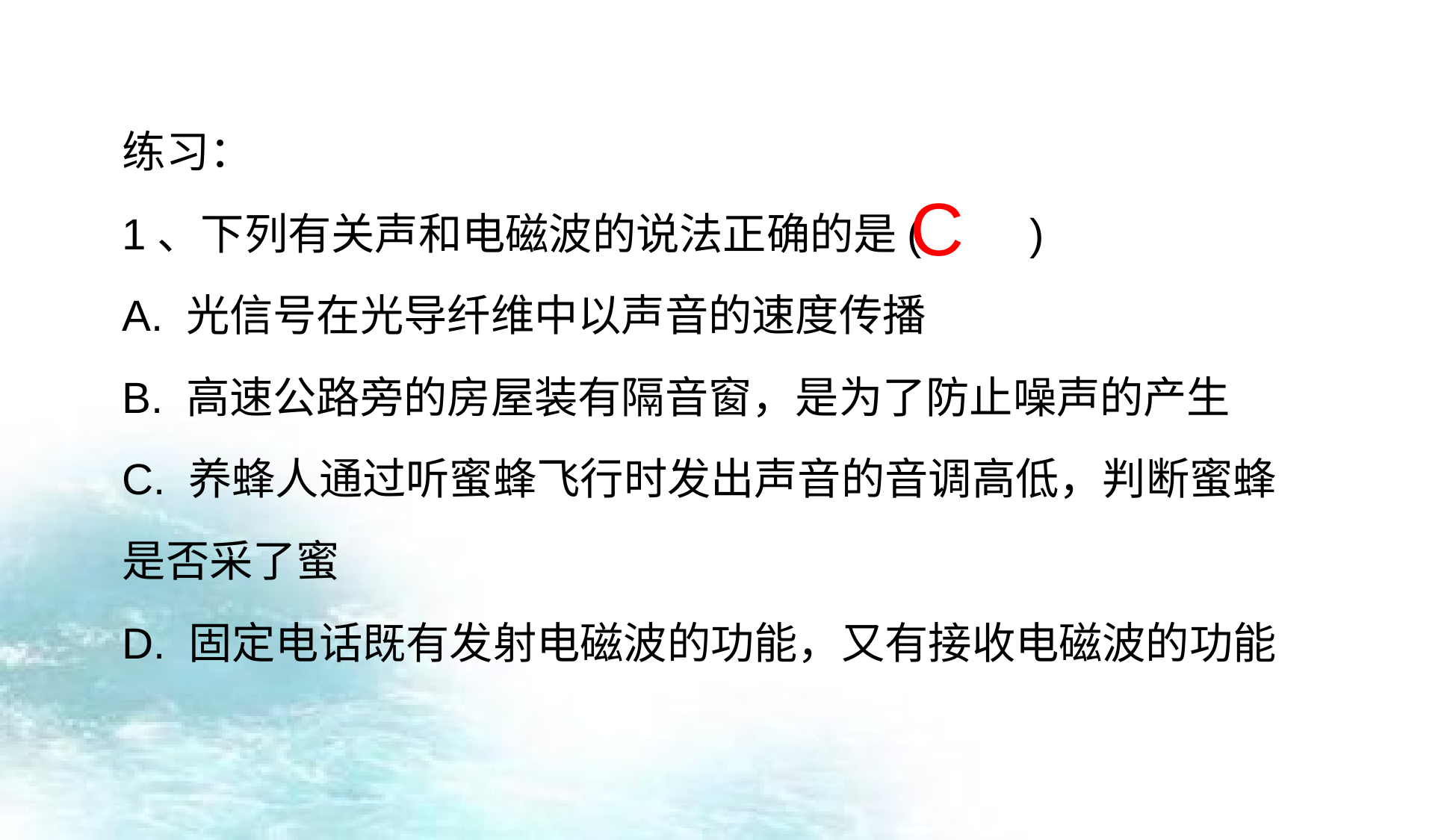

练习：
1、下列有关声和电磁波的说法正确的是(　　)
A. 光信号在光导纤维中以声音的速度传播
B. 高速公路旁的房屋装有隔音窗，是为了防止噪声的产生
C. 养蜂人通过听蜜蜂飞行时发出声音的音调高低，判断蜜蜂是否采了蜜
D. 固定电话既有发射电磁波的功能，又有接收电磁波的功能
C